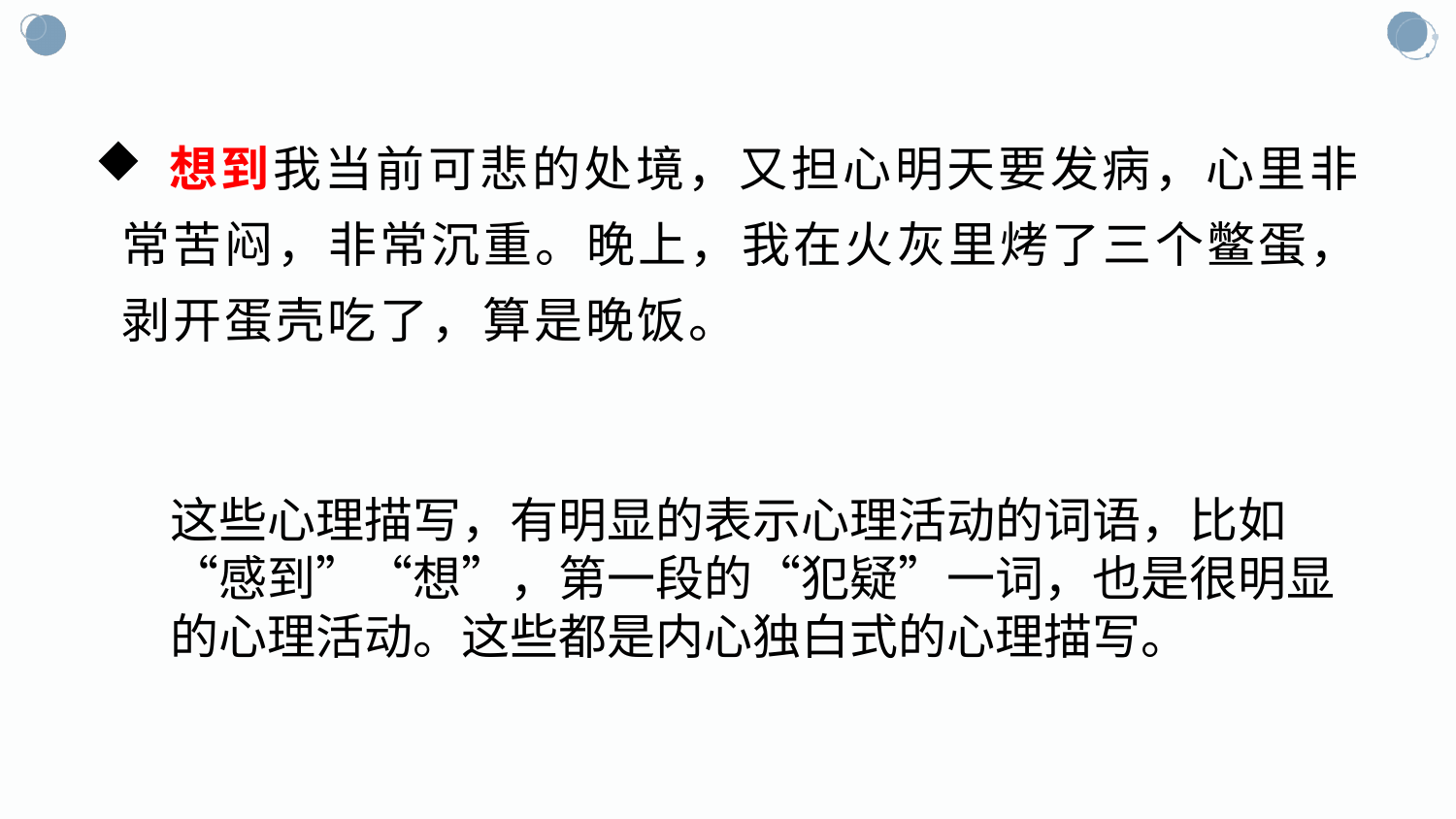

#
 想到我当前可悲的处境，又担心明天要发病，心里非常苦闷，非常沉重。晚上，我在火灰里烤了三个鳖蛋，剥开蛋壳吃了，算是晚饭。
这些心理描写，有明显的表示心理活动的词语，比如“感到”“想”，第一段的“犯疑”一词，也是很明显的心理活动。这些都是内心独白式的心理描写。